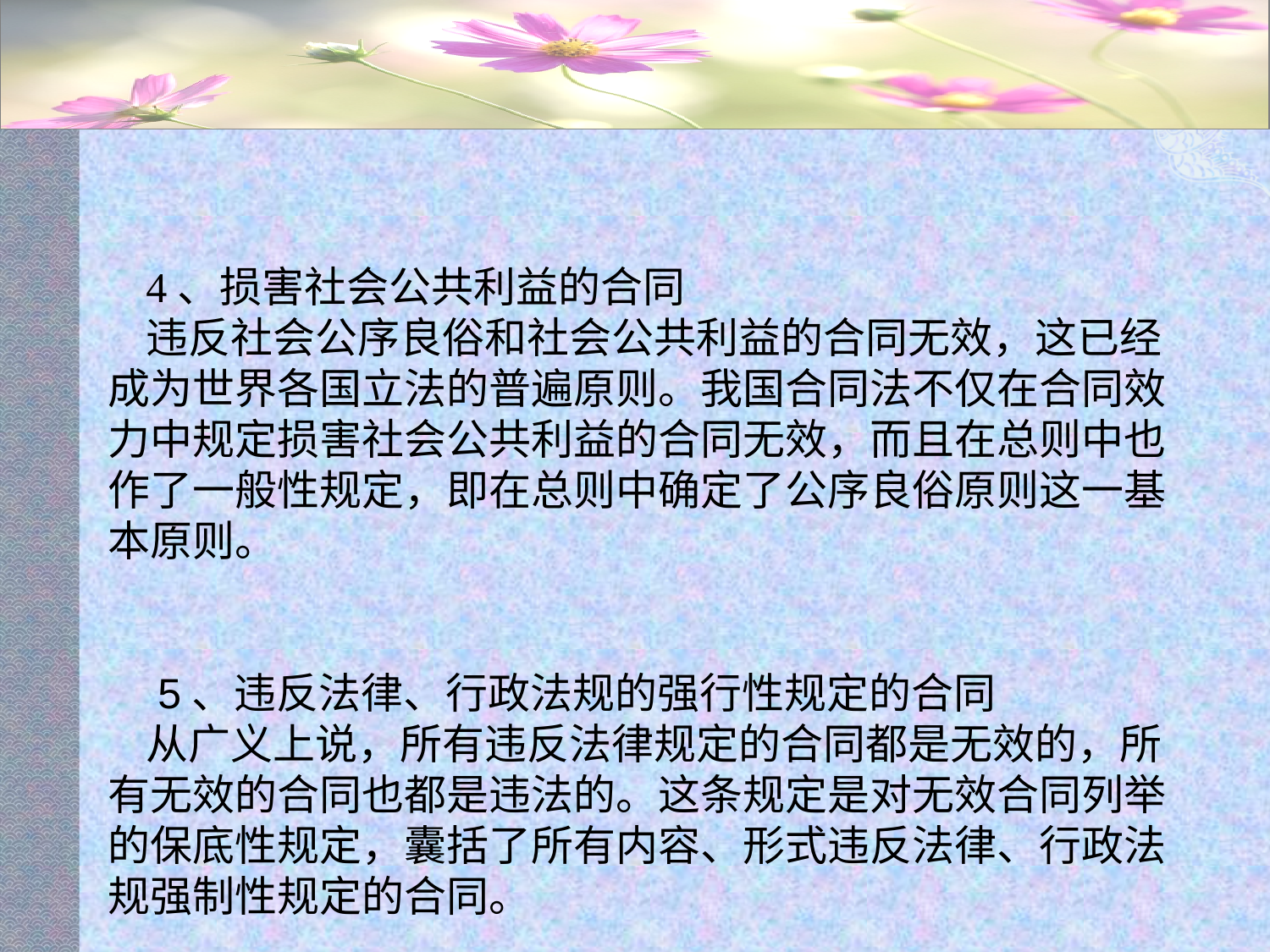

#
4、损害社会公共利益的合同
违反社会公序良俗和社会公共利益的合同无效，这已经成为世界各国立法的普遍原则。我国合同法不仅在合同效力中规定损害社会公共利益的合同无效，而且在总则中也作了一般性规定，即在总则中确定了公序良俗原则这一基本原则。

 5、违反法律、行政法规的强行性规定的合同
从广义上说，所有违反法律规定的合同都是无效的，所有无效的合同也都是违法的。这条规定是对无效合同列举的保底性规定，囊括了所有内容、形式违反法律、行政法规强制性规定的合同。